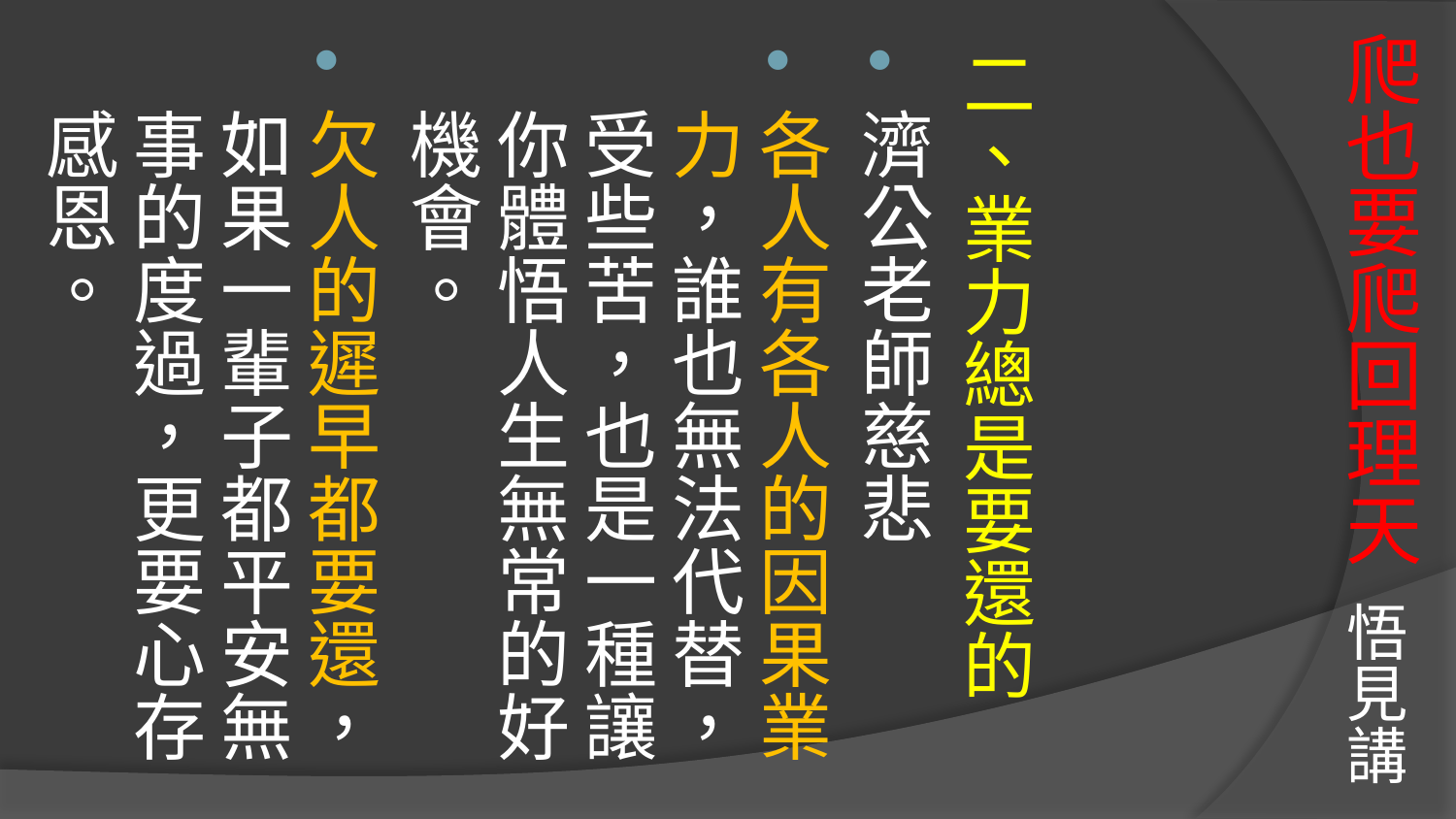

# 爬也要爬回理天  悟見講
二、業力總是要還的
濟公老師慈悲
各人有各人的因果業力，誰也無法代替，受些苦，也是一種讓你體悟人生無常的好機會。
欠人的遲早都要還，如果一輩子都平安無事的度過，更要心存感恩。